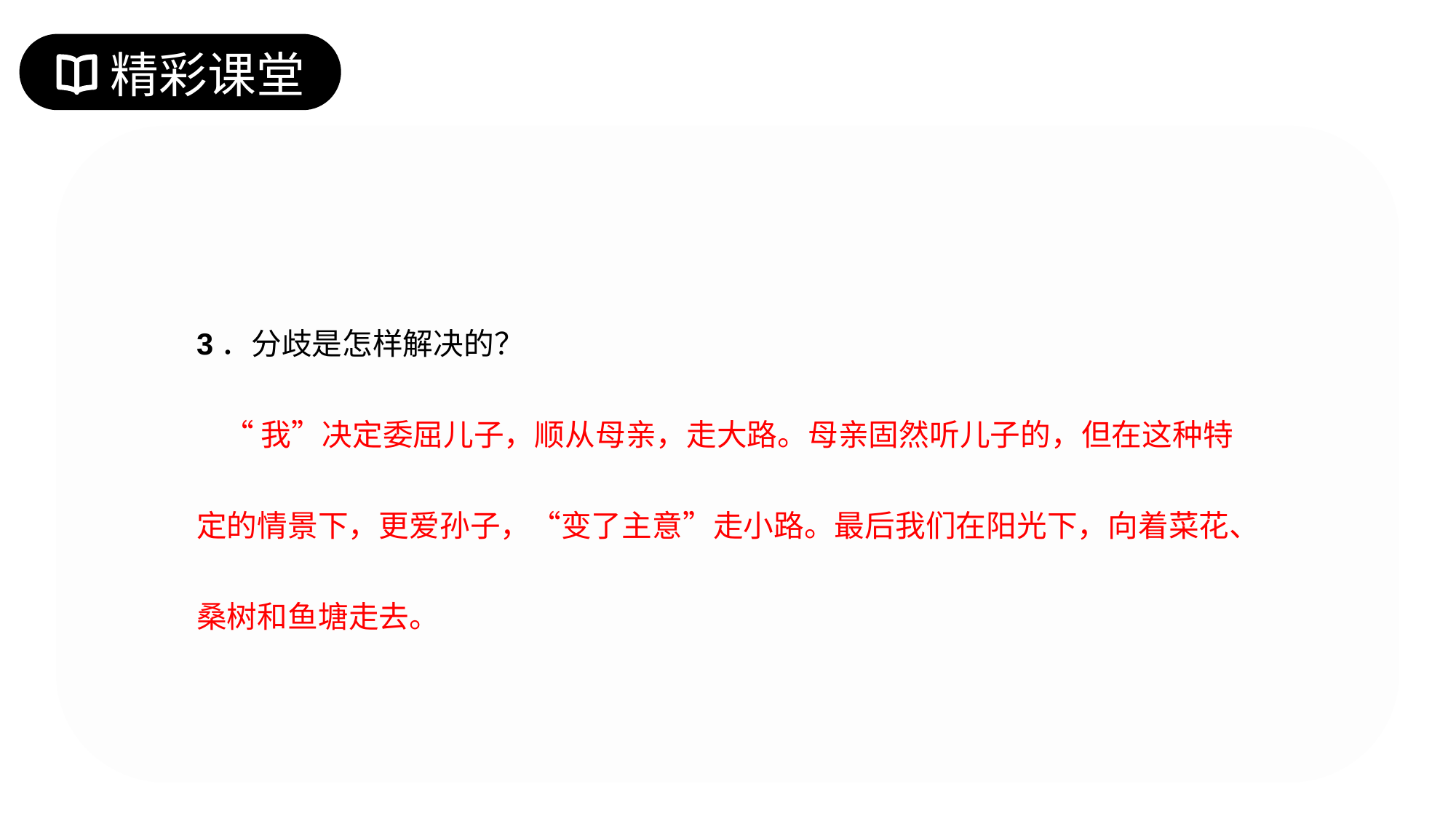

精彩课堂

3．分歧是怎样解决的？
    “我”决定委屈儿子，顺从母亲，走大路。母亲固然听儿子的，但在这种特定的情景下，更爱孙子，“变了主意”走小路。最后我们在阳光下，向着菜花、桑树和鱼塘走去。